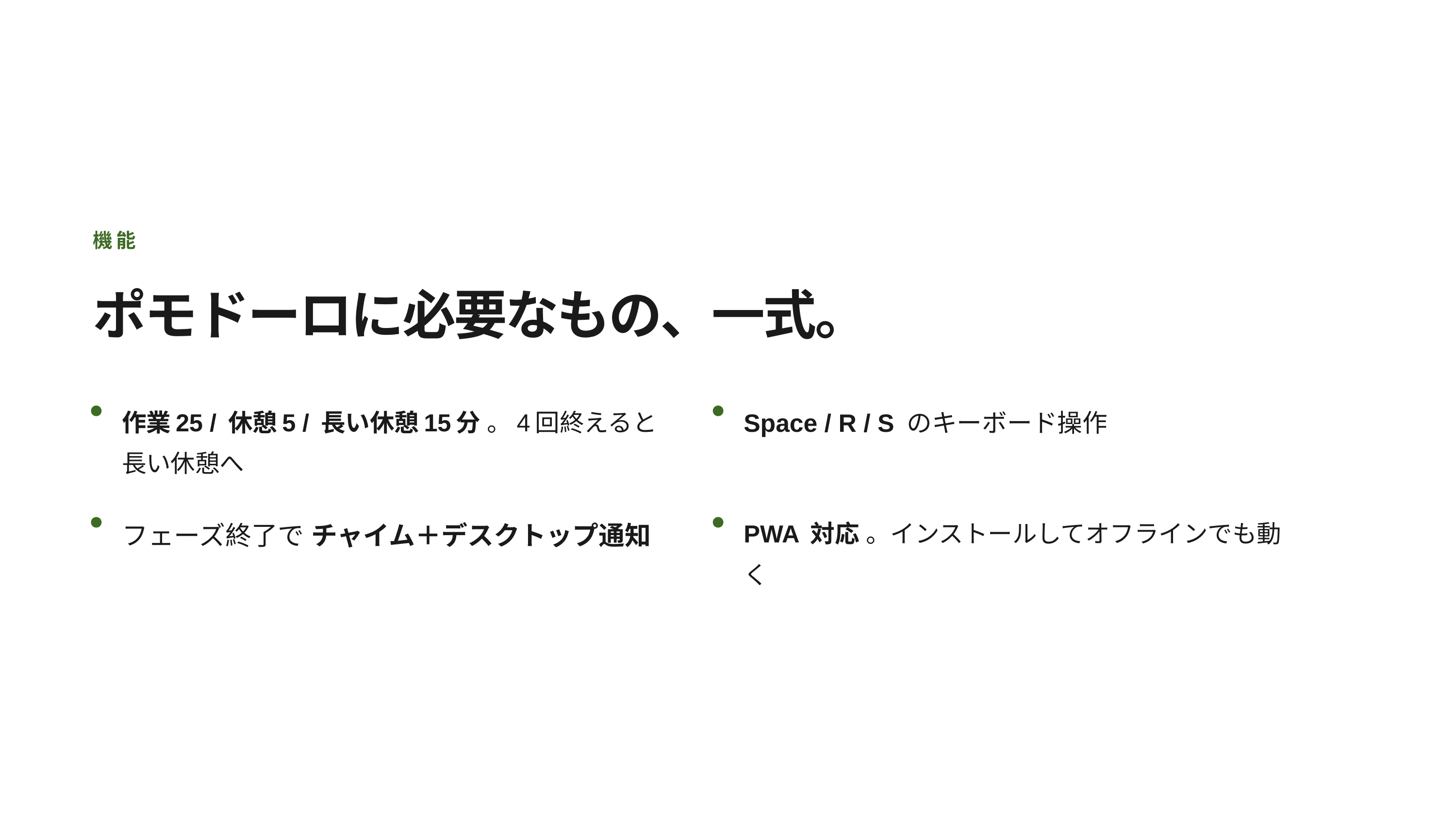

機能
ポモドーロに必要なもの、一式。
作業25 / 休憩5 / 長い休憩15分 。4回終えると長い休憩へ
Space / R / S のキーボード操作

フェーズ終了で チャイム＋デスクトップ通知
PWA 対応 。インストールしてオフラインでも動く